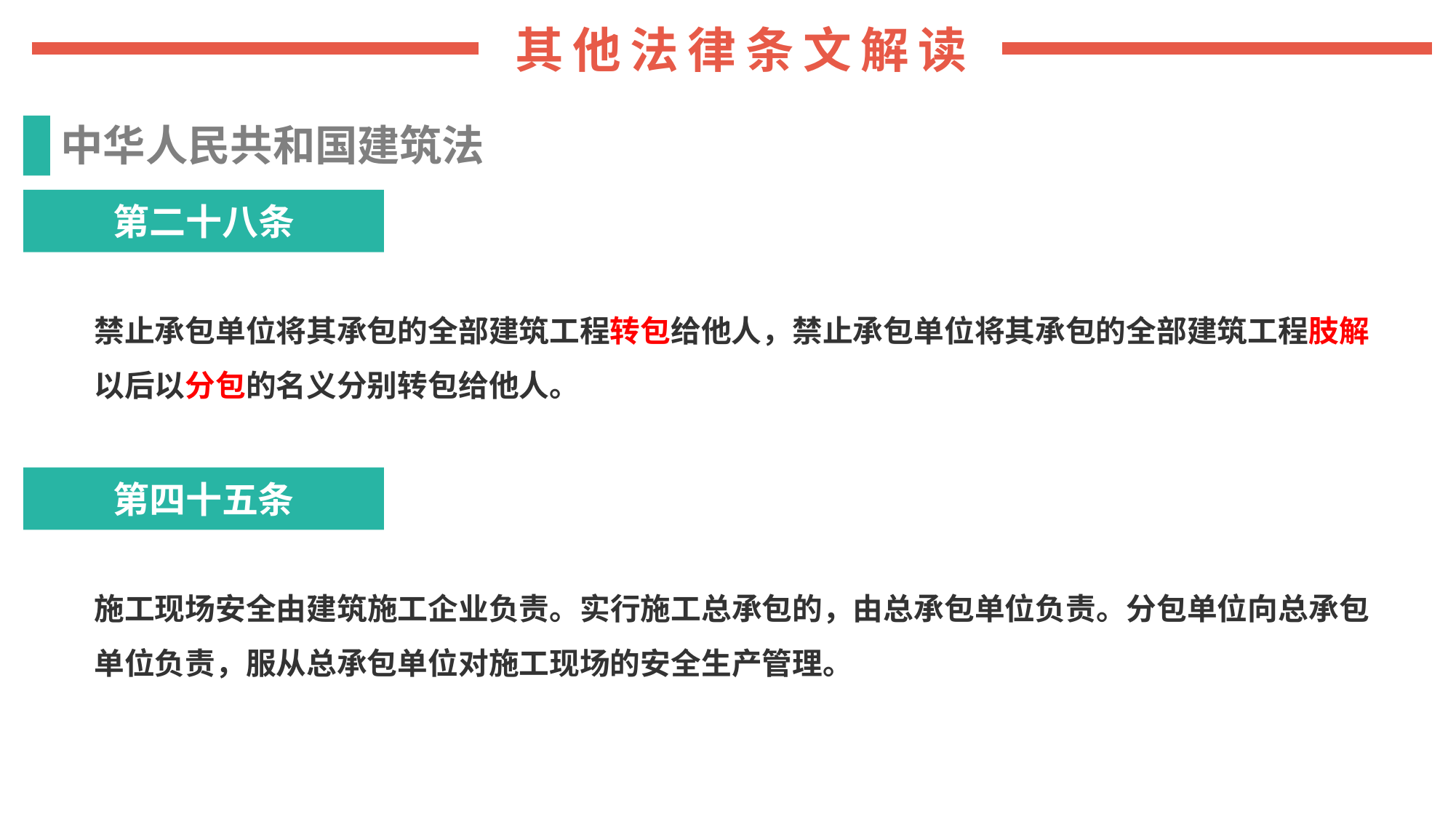

中华人民共和国建筑法

第二十八条
禁止承包单位将其承包的全部建筑工程转包给他人，禁止承包单位将其承包的全部建筑工程肢解以后以分包的名义分别转包给他人。
第四十五条
施工现场安全由建筑施工企业负责。实行施工总承包的，由总承包单位负责。分包单位向总承包单位负责，服从总承包单位对施工现场的安全生产管理。